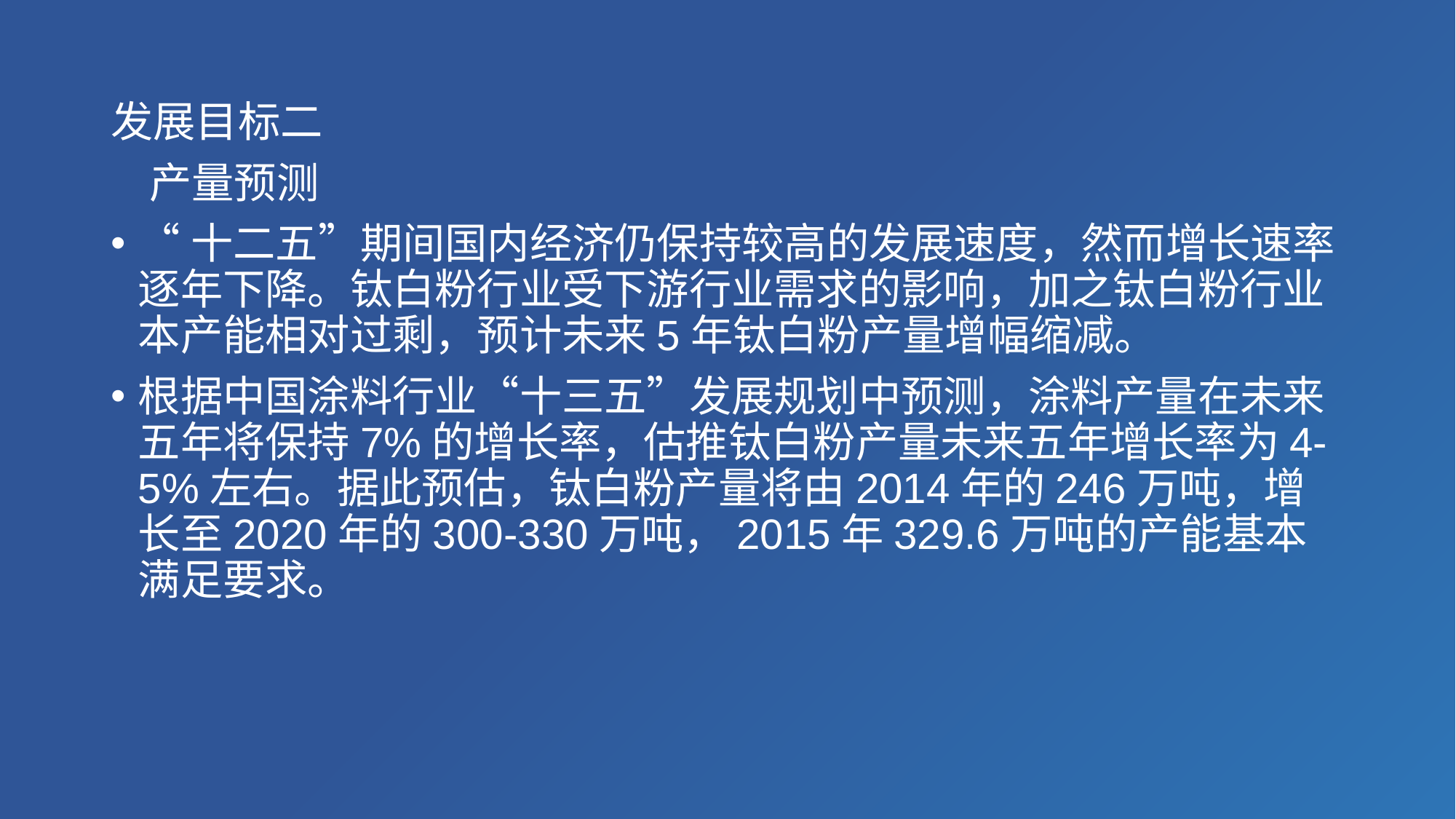

发展目标二
   产量预测
“十二五”期间国内经济仍保持较高的发展速度，然而增长速率逐年下降。钛白粉行业受下游行业需求的影响，加之钛白粉行业本产能相对过剩，预计未来5年钛白粉产量增幅缩减。
根据中国涂料行业“十三五”发展规划中预测，涂料产量在未来五年将保持7%的增长率，估推钛白粉产量未来五年增长率为4-5%左右。据此预估，钛白粉产量将由2014年的246万吨，增长至2020年的300-330万吨，2015年329.6万吨的产能基本满足要求。